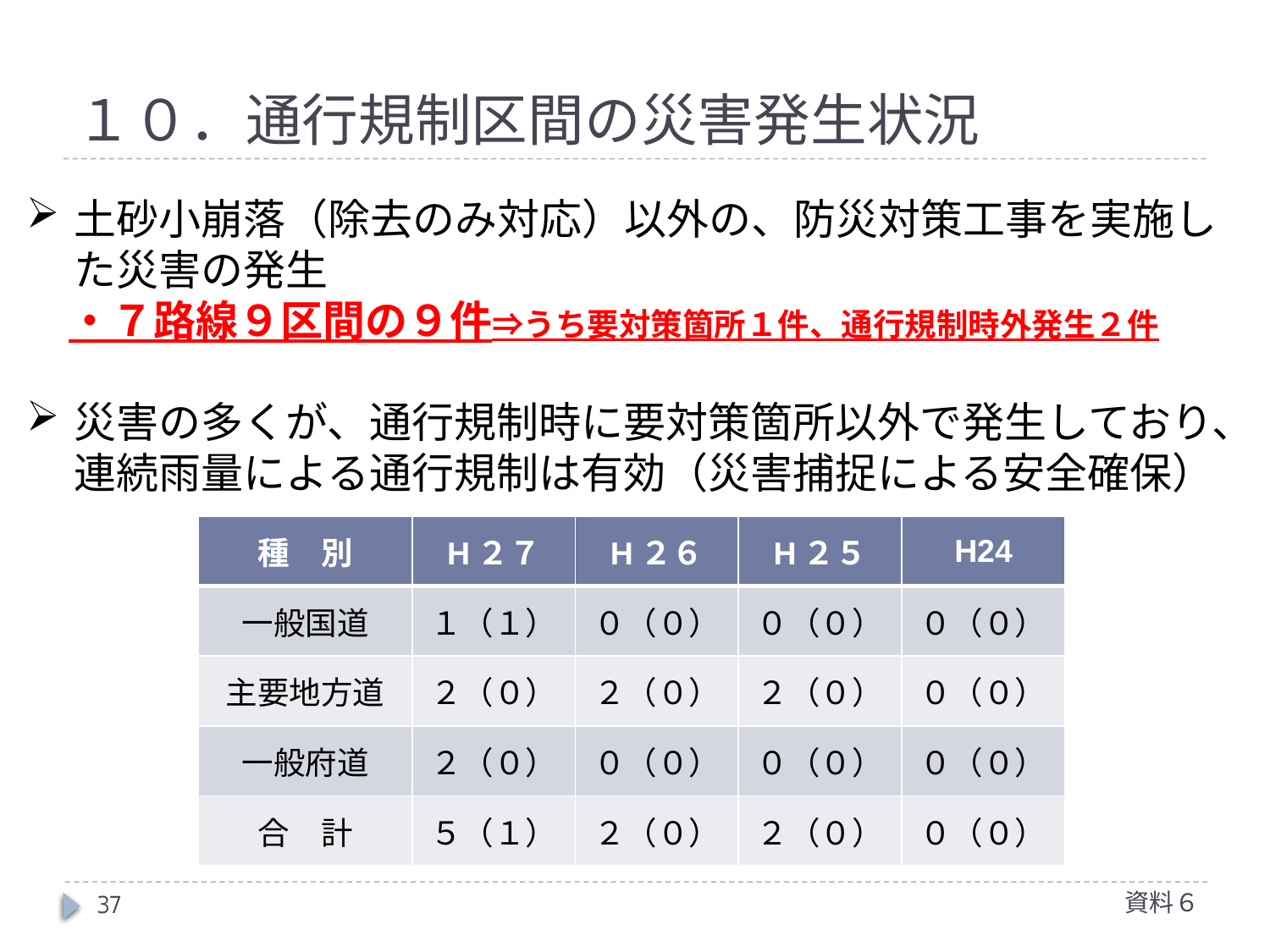

# １０．通行規制区間の災害発生状況
土砂小崩落（除去のみ対応）以外の、防災対策工事を実施した災害の発生
　・７路線９区間の９件⇒うち要対策箇所１件、通行規制時外発生２件

災害の多くが、通行規制時に要対策箇所以外で発生しており、連続雨量による通行規制は有効（災害捕捉による安全確保）
| 種　別 | H２７ | H２６ | H２５ | H24 |
| --- | --- | --- | --- | --- |
| 一般国道 | １（１） | ０（０） | ０（０） | ０（０） |
| 主要地方道 | ２（０） | ２（０） | ２（０） | ０（０） |
| 一般府道 | ２（０） | ０（０） | ０（０） | ０（０） |
| 合　計 | ５（１） | ２（０） | ２（０） | ０（０） |
資料６
37